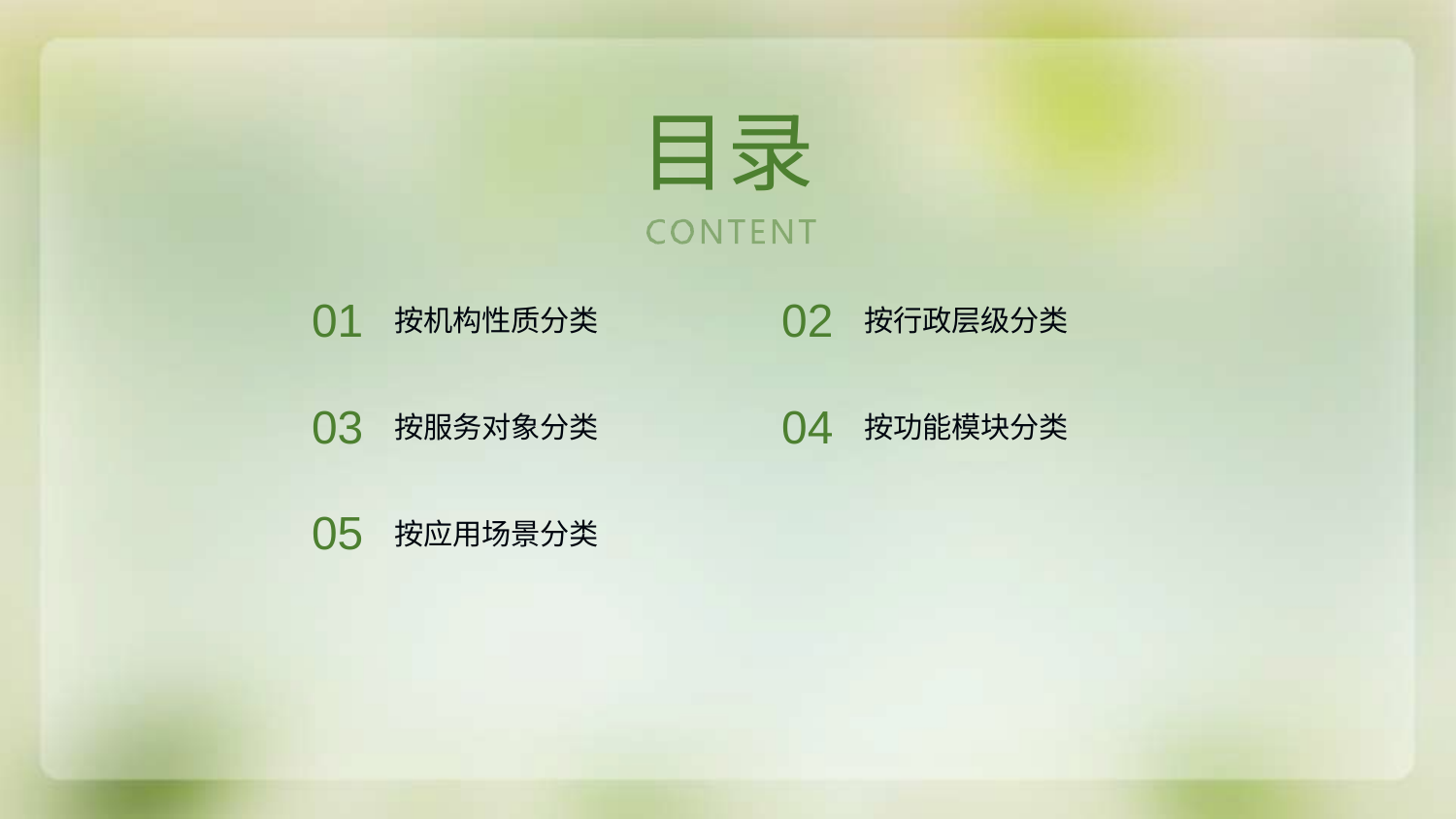

# 目录

01
03
05
02
04
按机构性质分类
按行政层级分类
按服务对象分类
按功能模块分类
按应用场景分类